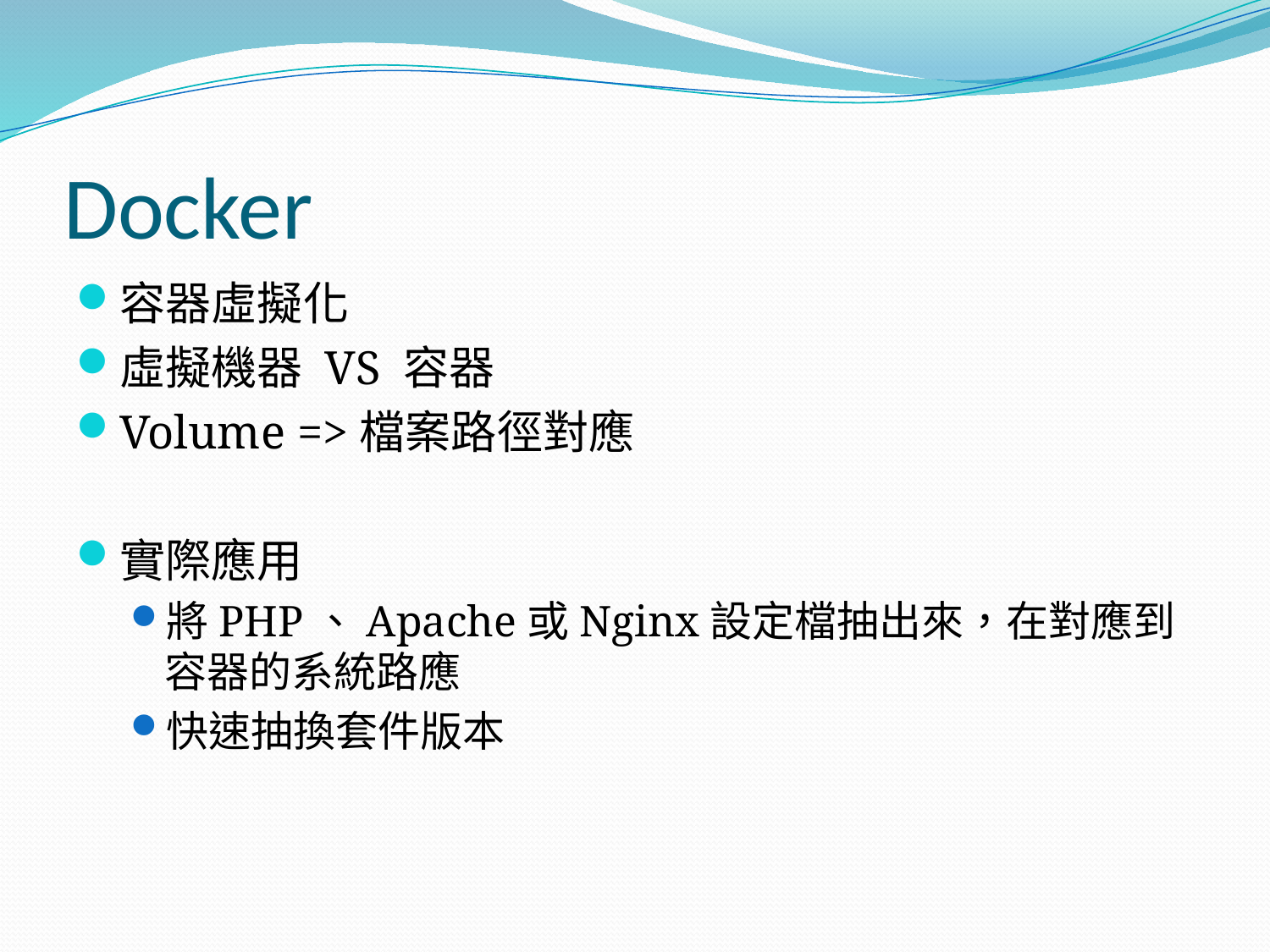

# Docker
容器虛擬化
虛擬機器 VS 容器
Volume =>檔案路徑對應

實際應用
將PHP、Apache或Nginx設定檔抽出來，在對應到容器的系統路應
快速抽換套件版本